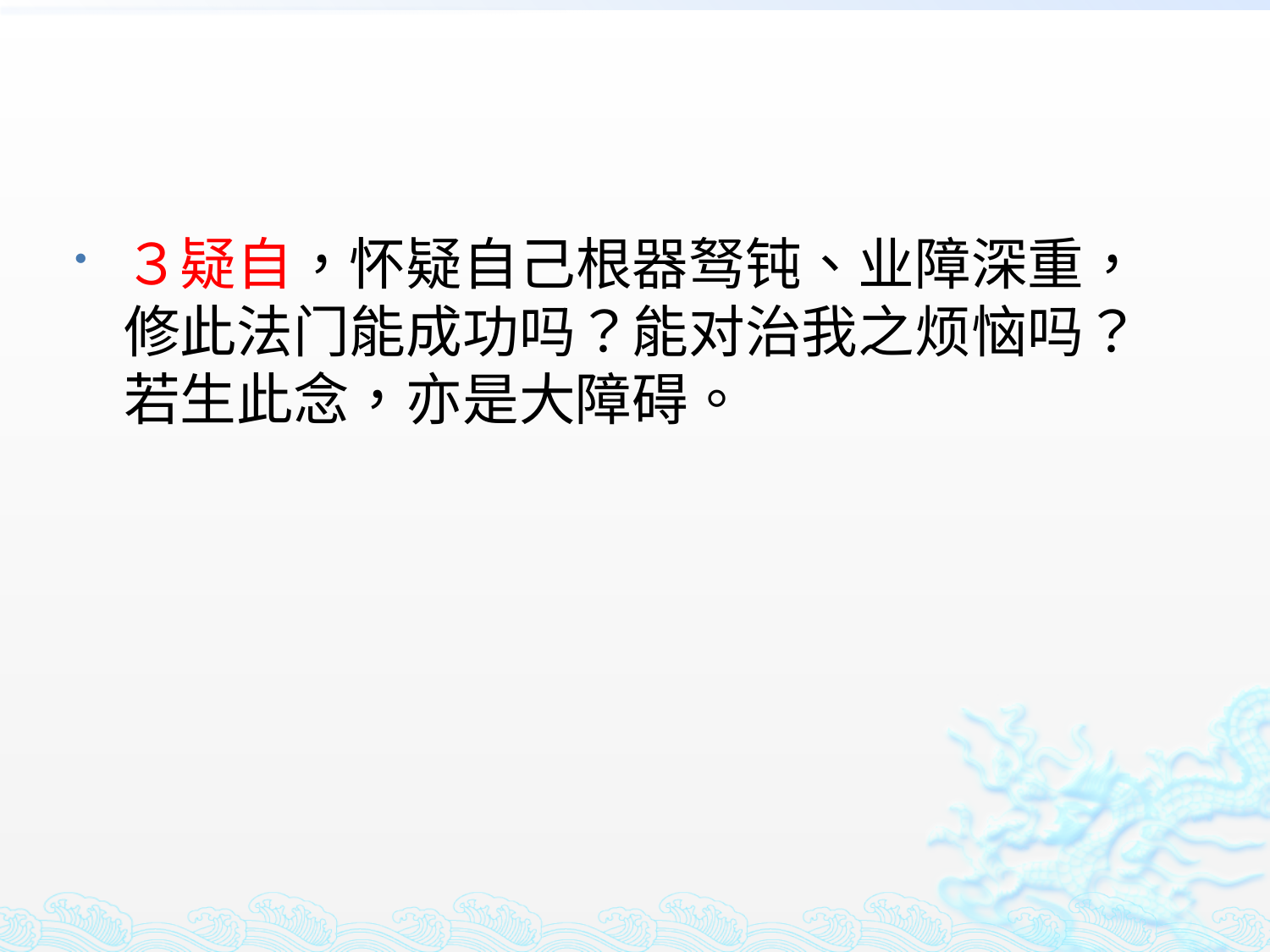

３疑自，怀疑自己根器驽钝、业障深重，修此法门能成功吗？能对治我之烦恼吗？若生此念，亦是大障碍。